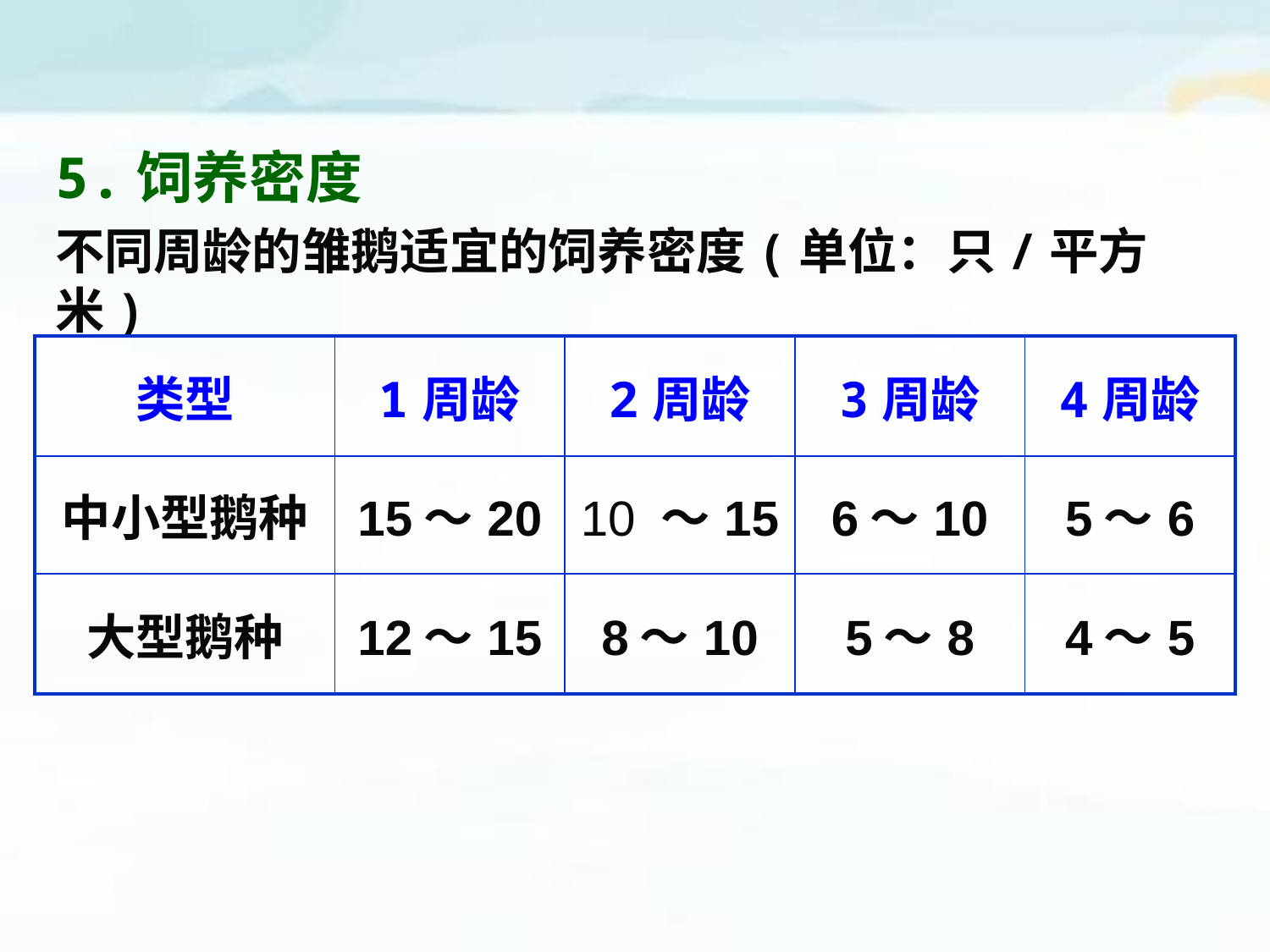

5.饲养密度
不同周龄的雏鹅适宜的饲养密度(单位：只/平方米)
| 类型 | 1周龄 | 2周龄 | 3周龄 | 4周龄 |
| --- | --- | --- | --- | --- |
| 中小型鹅种 | 15～20 | 10 ～15 | 6～10 | 5～6 |
| 大型鹅种 | 12～15 | 8～10 | 5～8 | 4～5 |